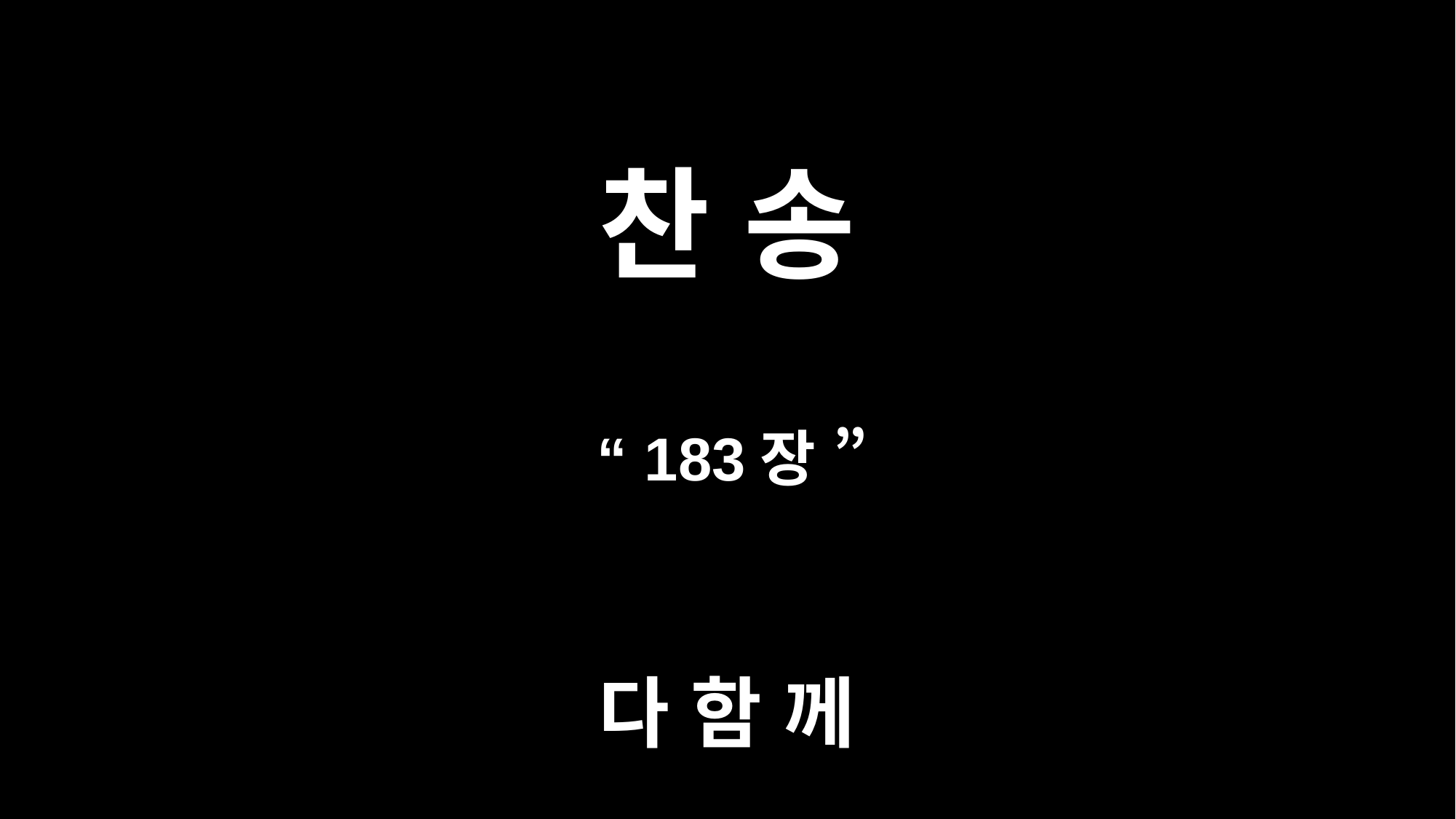

# 찬 송
“ 183장 ”
다 함 께